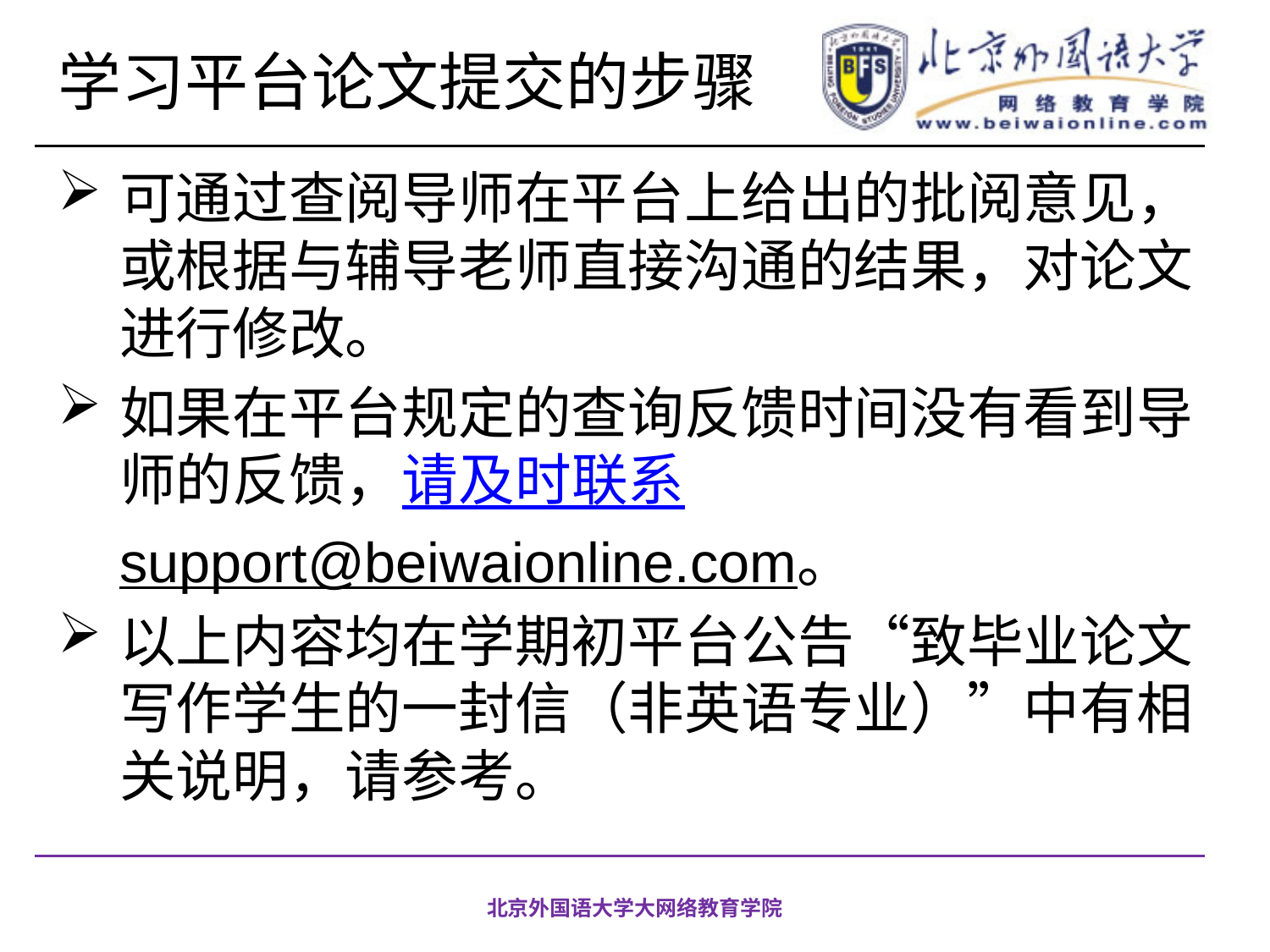

# 学习平台论文提交的步骤
可通过查阅导师在平台上给出的批阅意见，或根据与辅导老师直接沟通的结果，对论文进行修改。
如果在平台规定的查询反馈时间没有看到导师的反馈，请及时联系support@beiwaionline.com。
以上内容均在学期初平台公告“致毕业论文写作学生的一封信（非英语专业）”中有相关说明，请参考。

北京外国语大学大网络教育学院
34